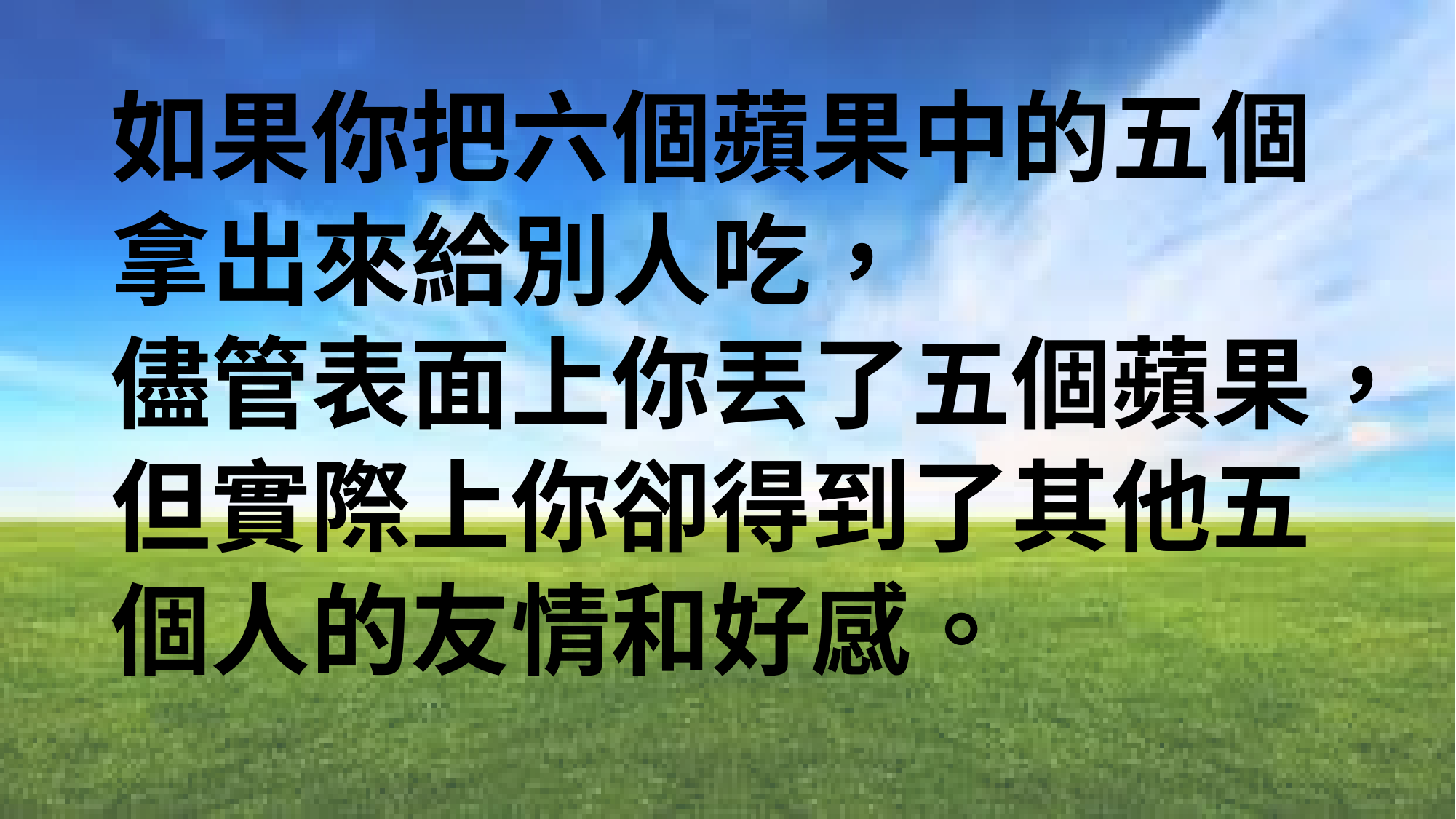

如果你把六個蘋果中的五個
拿出來給別人吃，
儘管表面上你丟了五個蘋果，
但實際上你卻得到了其他五
個人的友情和好感。